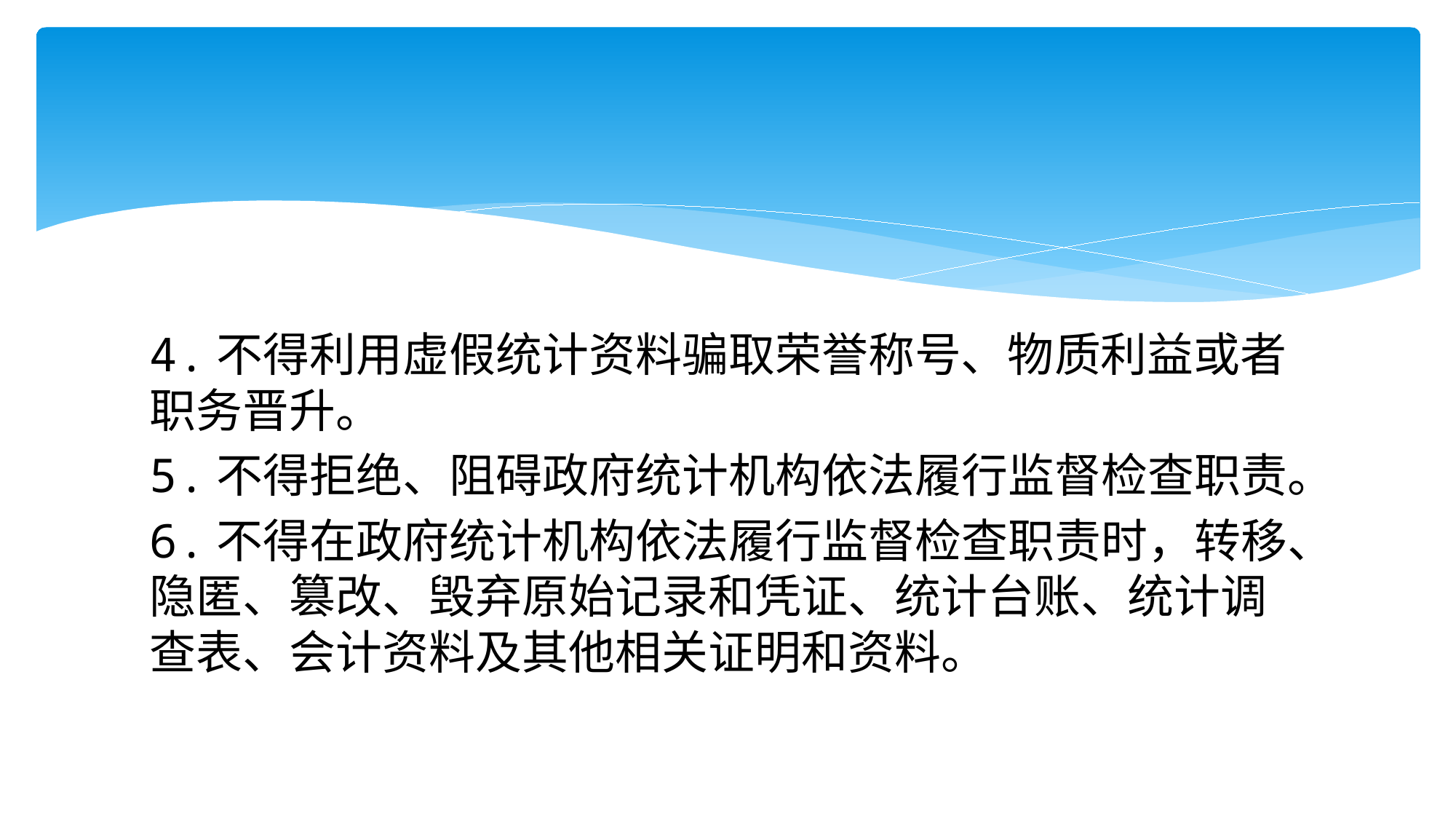

4.不得利用虚假统计资料骗取荣誉称号、物质利益或者职务晋升。
5.不得拒绝、阻碍政府统计机构依法履行监督检查职责。
6.不得在政府统计机构依法履行监督检查职责时，转移、隐匿、篡改、毁弃原始记录和凭证、统计台账、统计调查表、会计资料及其他相关证明和资料。